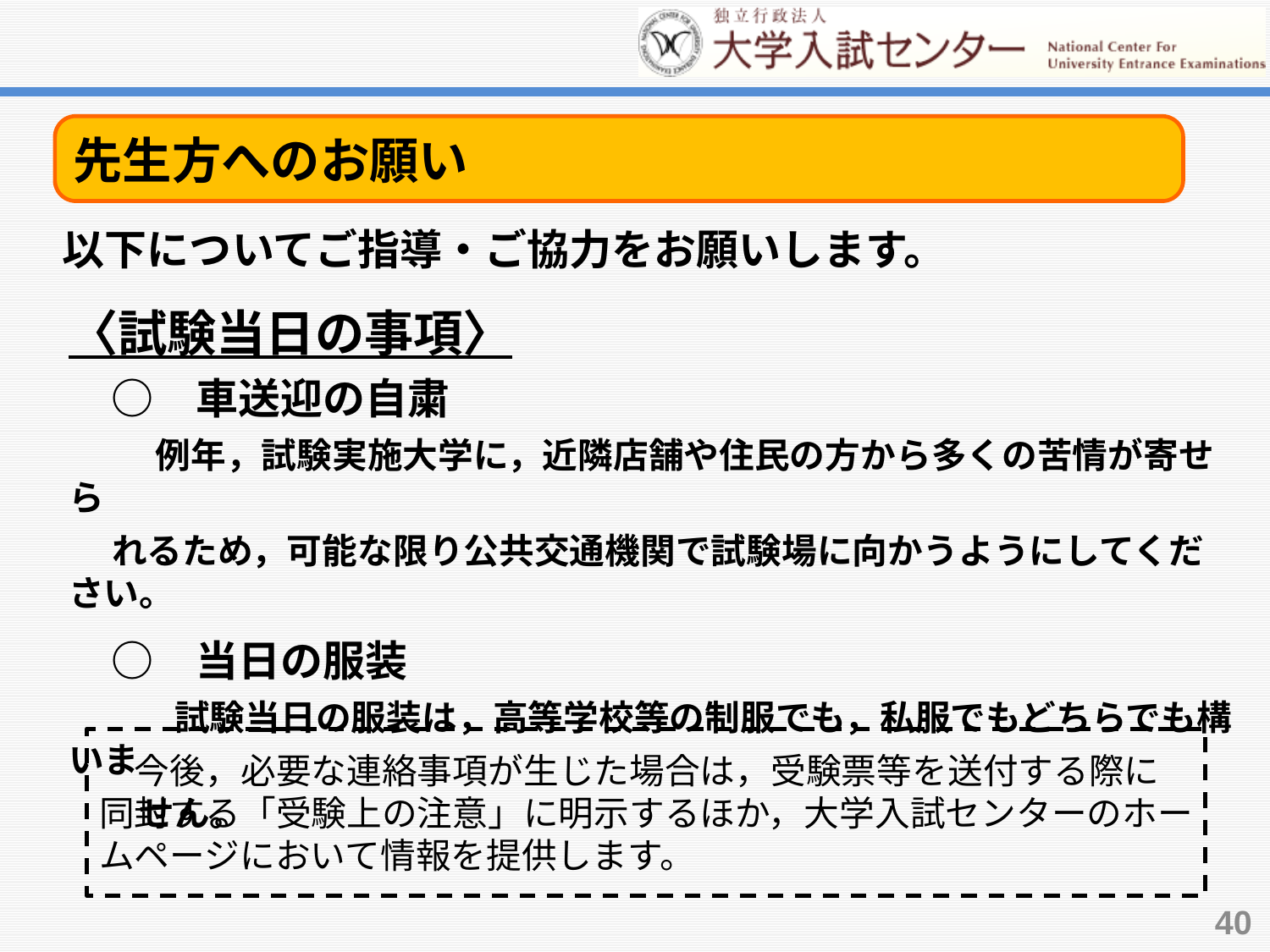

先生方へのお願い
以下についてご指導・ご協力をお願いします。
〈試験当日の事項〉
　○　車送迎の自粛
　　  例年，試験実施大学に，近隣店舗や住民の方から多くの苦情が寄せら
　 れるため，可能な限り公共交通機関で試験場に向かうようにしてください。
　○　当日の服装
　　　試験当日の服装は，高等学校等の制服でも，私服でもどちらでも構いま
　　せん。
　今後，必要な連絡事項が生じた場合は，受験票等を送付する際に同封する「受験上の注意」に明示するほか，大学入試センターのホームページにおいて情報を提供します。
40